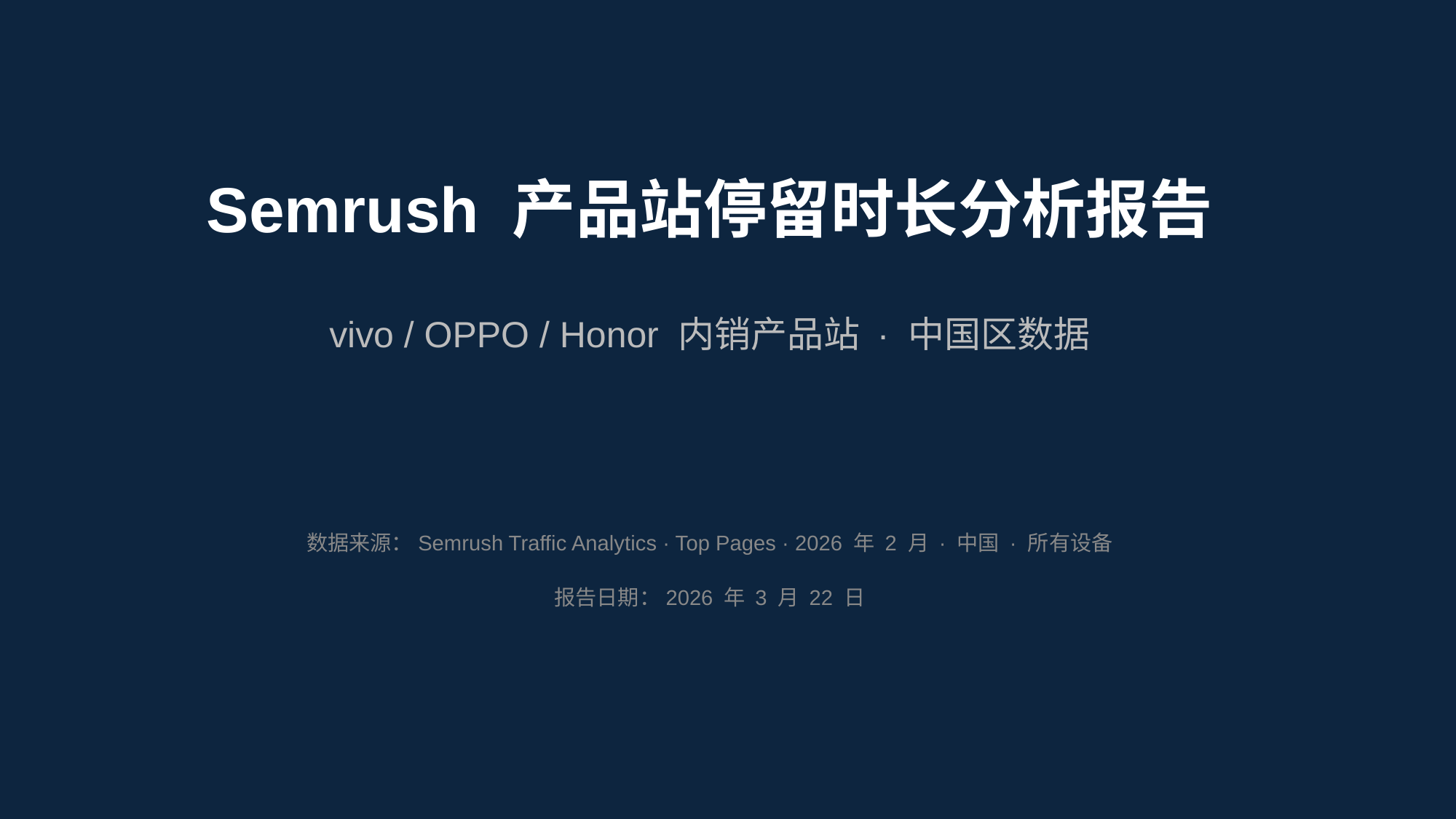

Semrush 产品站停留时长分析报告
vivo / OPPO / Honor 内销产品站 · 中国区数据
数据来源：Semrush Traffic Analytics · Top Pages · 2026 年 2 月 · 中国 · 所有设备
报告日期：2026 年 3 月 22 日